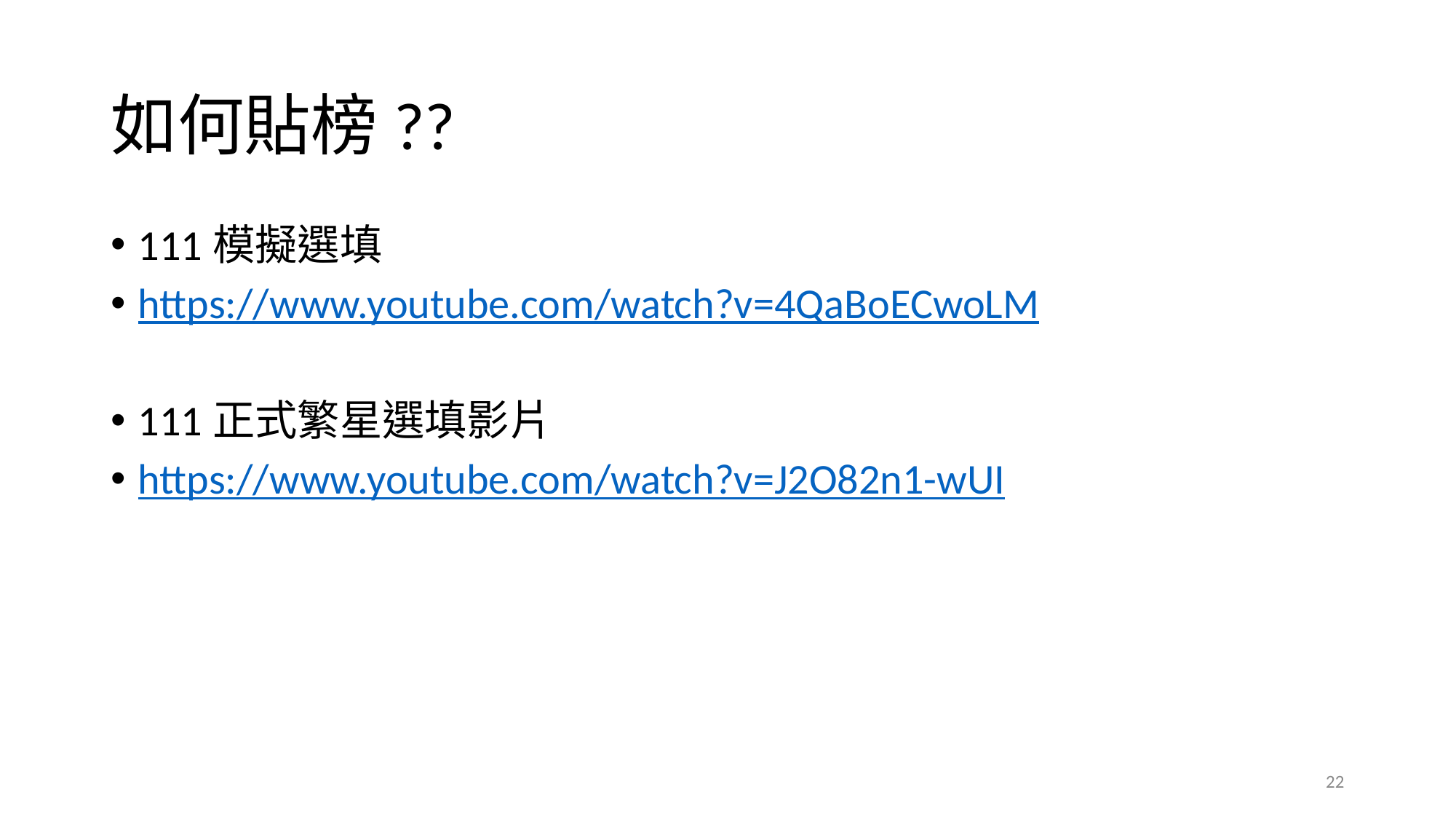

# 如何貼榜??
111模擬選填
https://www.youtube.com/watch?v=4QaBoECwoLM

111正式繁星選填影片
https://www.youtube.com/watch?v=J2O82n1-wUI

22